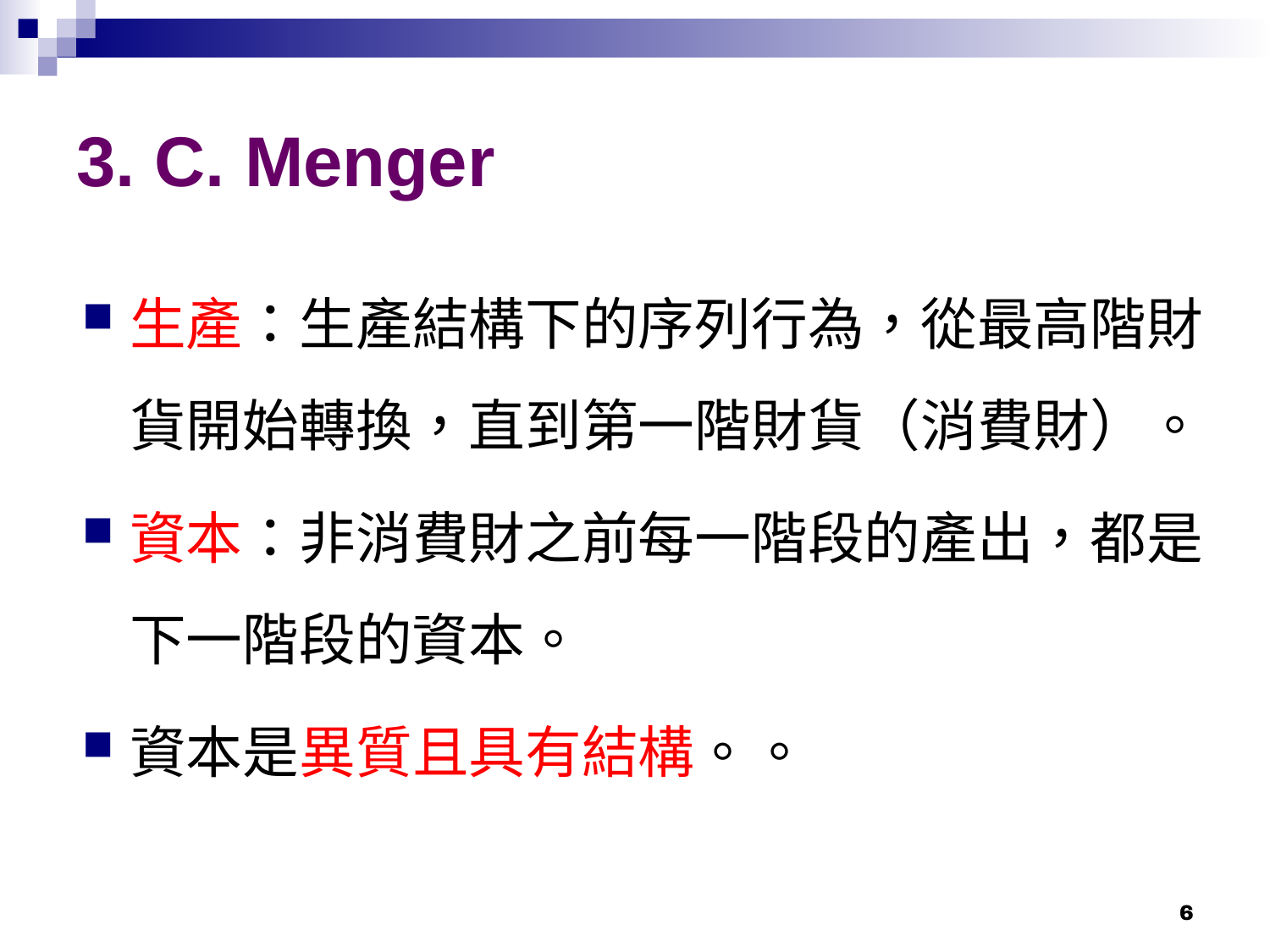

# 3. C. Menger
生產：生產結構下的序列行為，從最高階財貨開始轉換，直到第一階財貨（消費財）。
資本：非消費財之前每一階段的產出，都是下一階段的資本。
資本是異質且具有結構。。
6